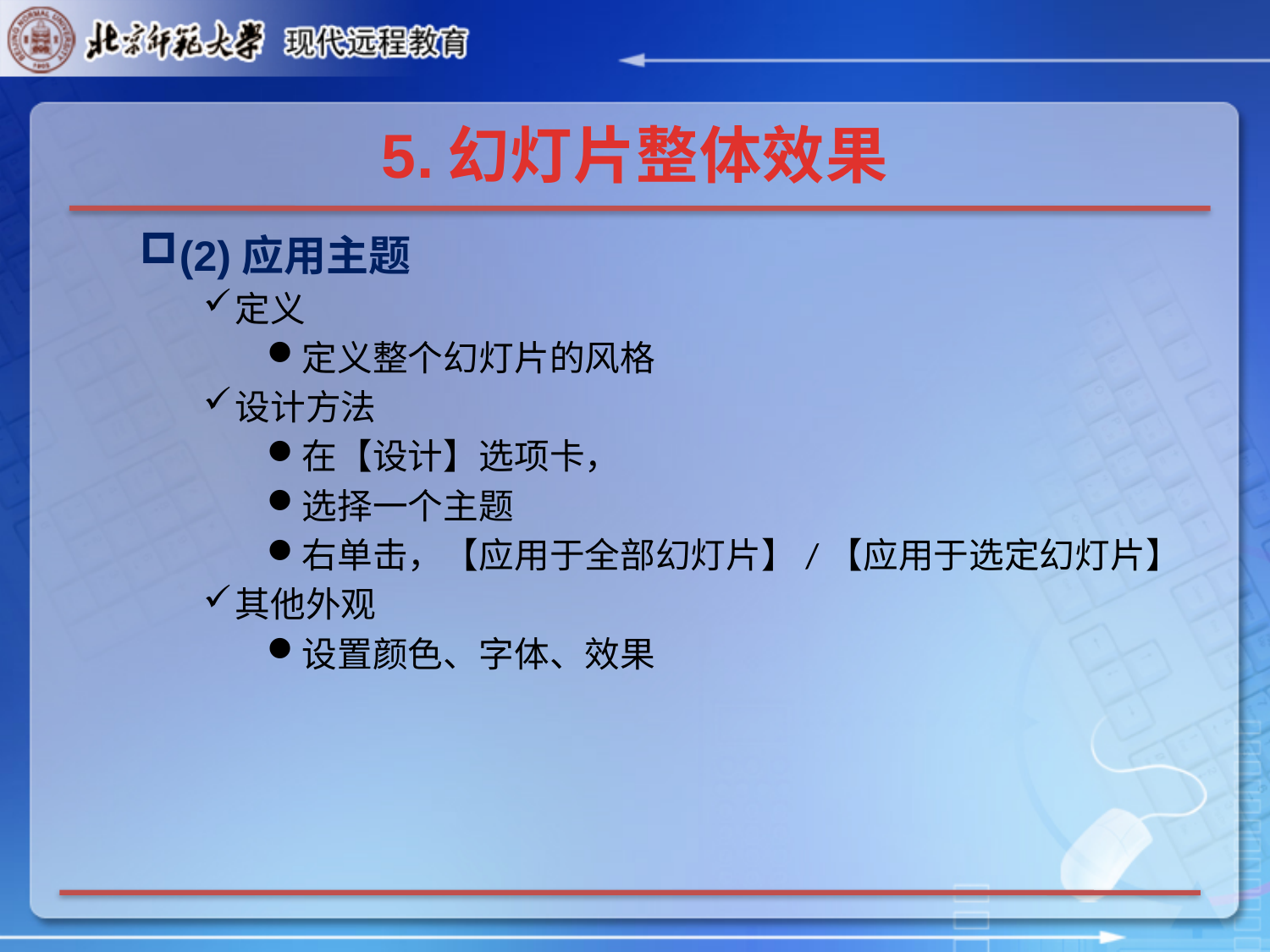

# 5.幻灯片整体效果
(2)应用主题
定义
定义整个幻灯片的风格
设计方法
在【设计】选项卡，
选择一个主题
右单击，【应用于全部幻灯片】/【应用于选定幻灯片】
其他外观
设置颜色、字体、效果